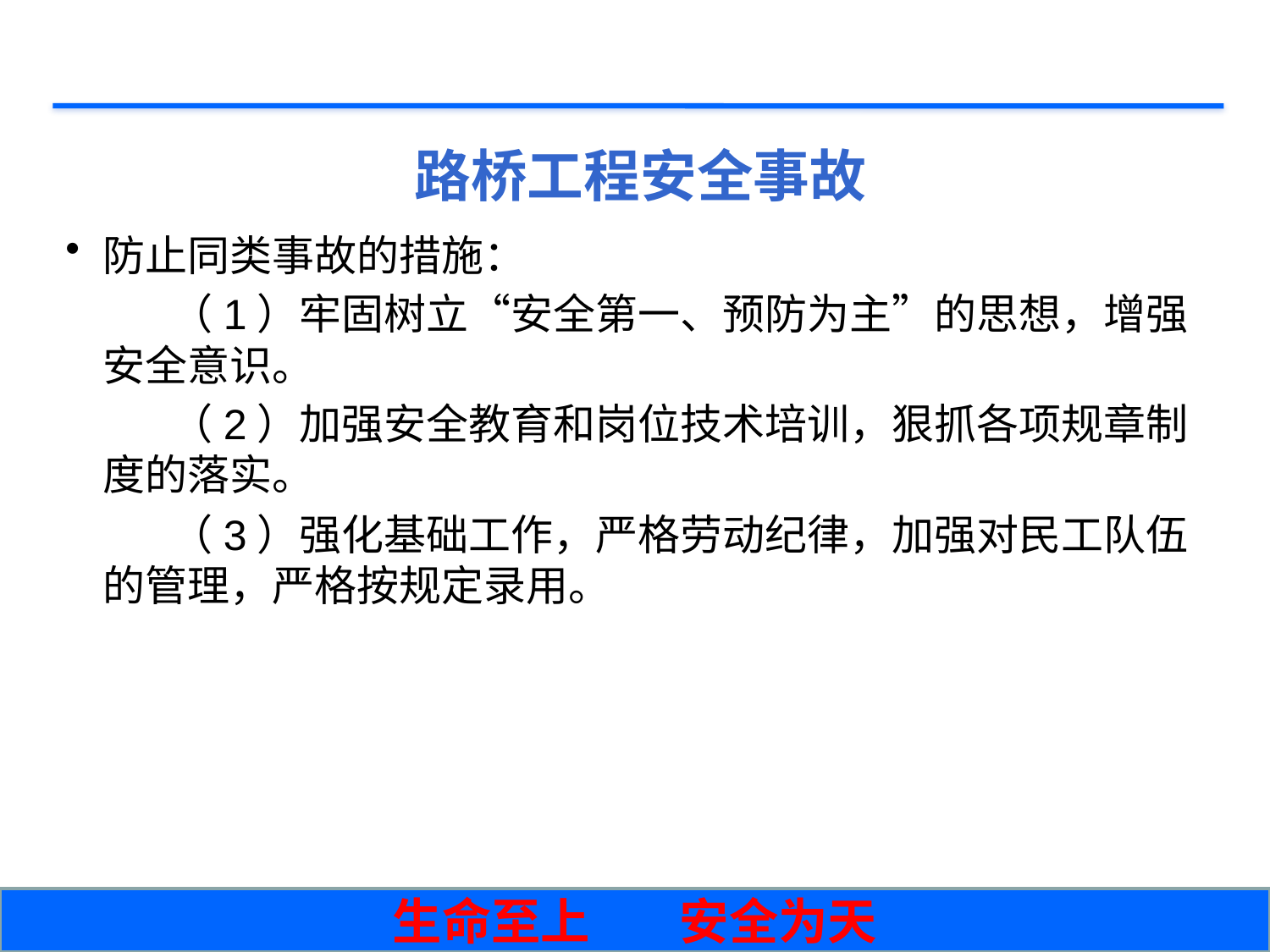

# 路桥工程安全事故
防止同类事故的措施：
          （1）牢固树立“安全第一、预防为主”的思想，增强安全意识。
          （2）加强安全教育和岗位技术培训，狠抓各项规章制度的落实。
          （3）强化基础工作，严格劳动纪律，加强对民工队伍的管理，严格按规定录用。